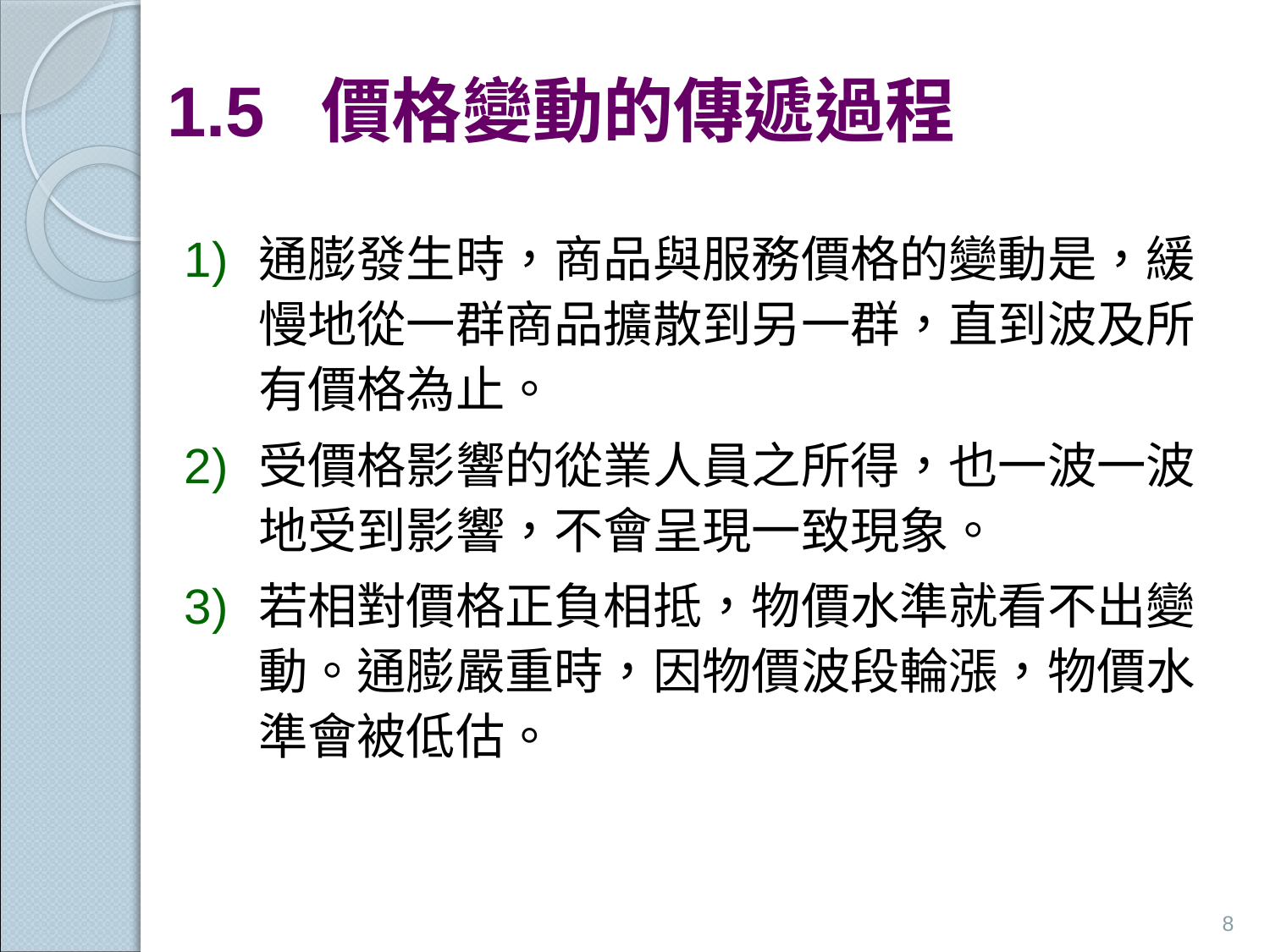

# 1.5  價格變動的傳遞過程
通膨發生時，商品與服務價格的變動是，緩慢地從一群商品擴散到另一群，直到波及所有價格為止。
受價格影響的從業人員之所得，也一波一波地受到影響，不會呈現一致現象。
若相對價格正負相抵，物價水準就看不出變動。通膨嚴重時，因物價波段輪漲，物價水準會被低估。
8